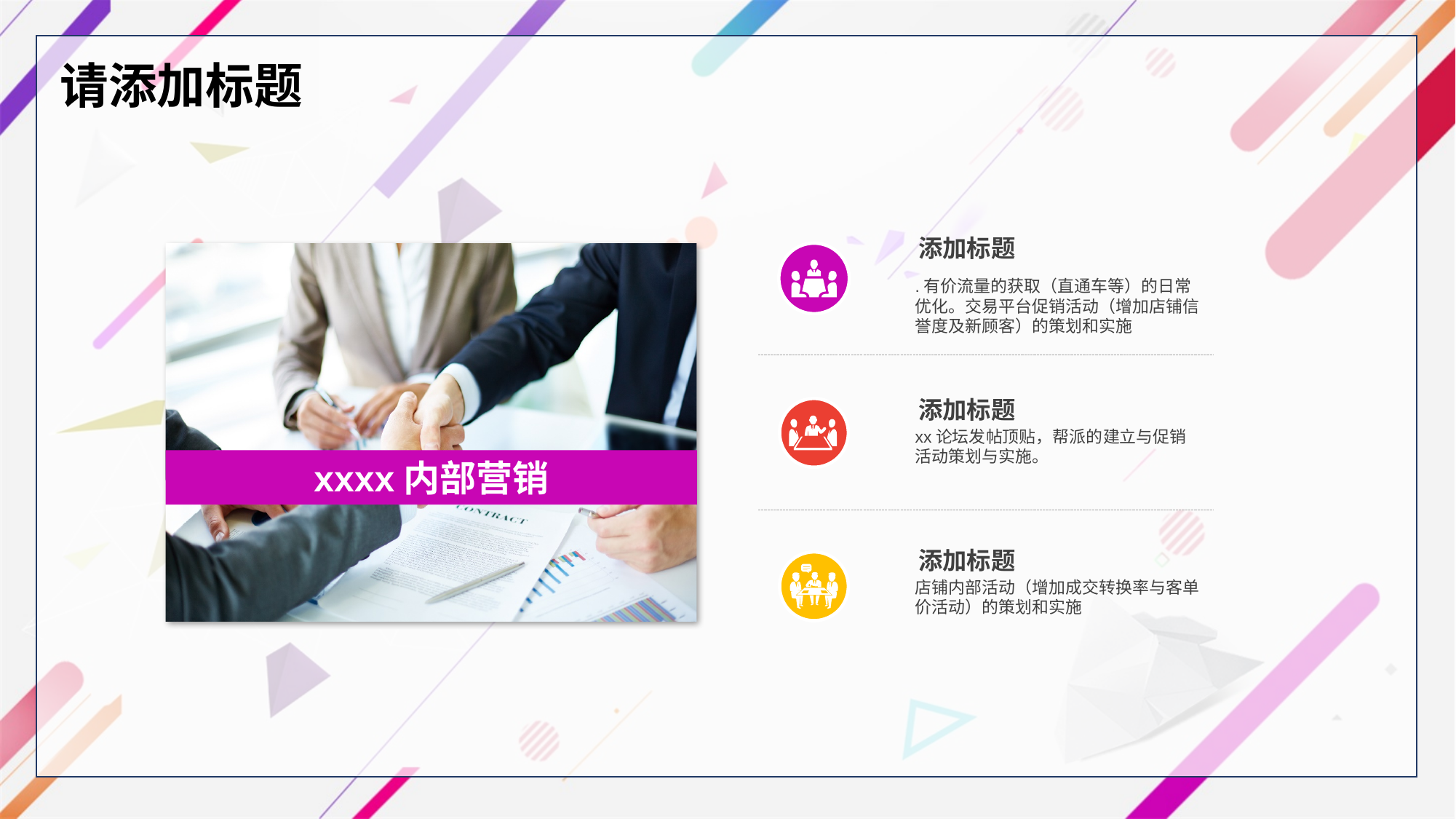

请添加标题
添加标题
.有价流量的获取（直通车等）的日常优化。交易平台促销活动（增加店铺信誉度及新顾客）的策划和实施

添加标题
xx论坛发帖顶贴，帮派的建立与促销活动策划与实施。

xxxx内部营销
添加标题
店铺内部活动（增加成交转换率与客单价活动）的策划和实施